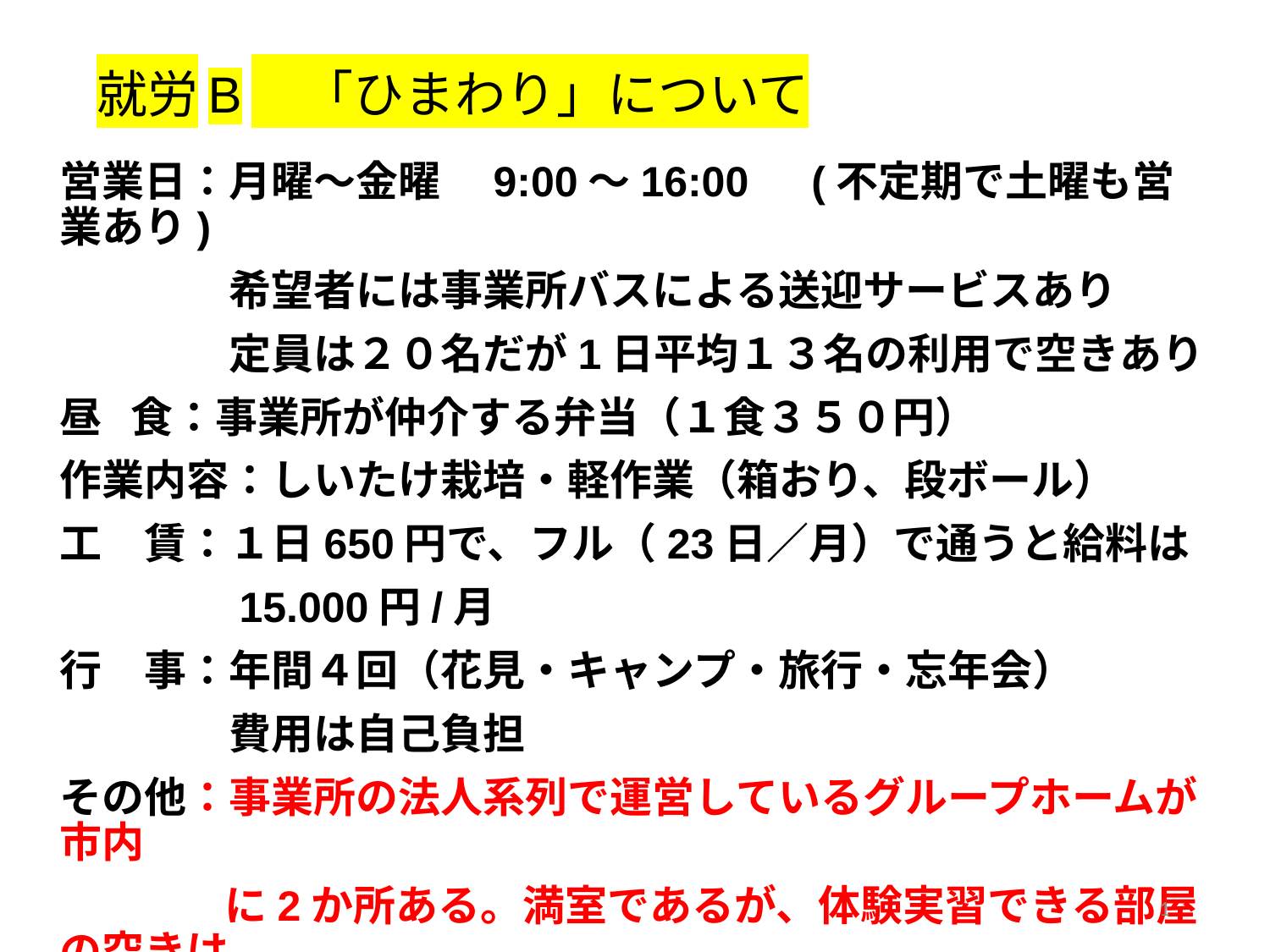

# 就労B　「ひまわり」について
営業日：月曜～金曜　9:00～16:00　(不定期で土曜も営業あり)
　　　　希望者には事業所バスによる送迎サービスあり
　　　　定員は２０名だが1日平均１３名の利用で空きあり
昼   食：事業所が仲介する弁当（１食３５０円）
作業内容：しいたけ栽培・軽作業（箱おり、段ボール）
工　賃：１日650円で、フル（23日／月）で通うと給料は
　　　　15.000円/月
行　事：年間４回（花見・キャンプ・旅行・忘年会）
　　　　費用は自己負担
その他：事業所の法人系列で運営しているグループホームが市内
　　　    に2か所ある。満室であるが、体験実習できる部屋の空きは
　　　  　ある。
1